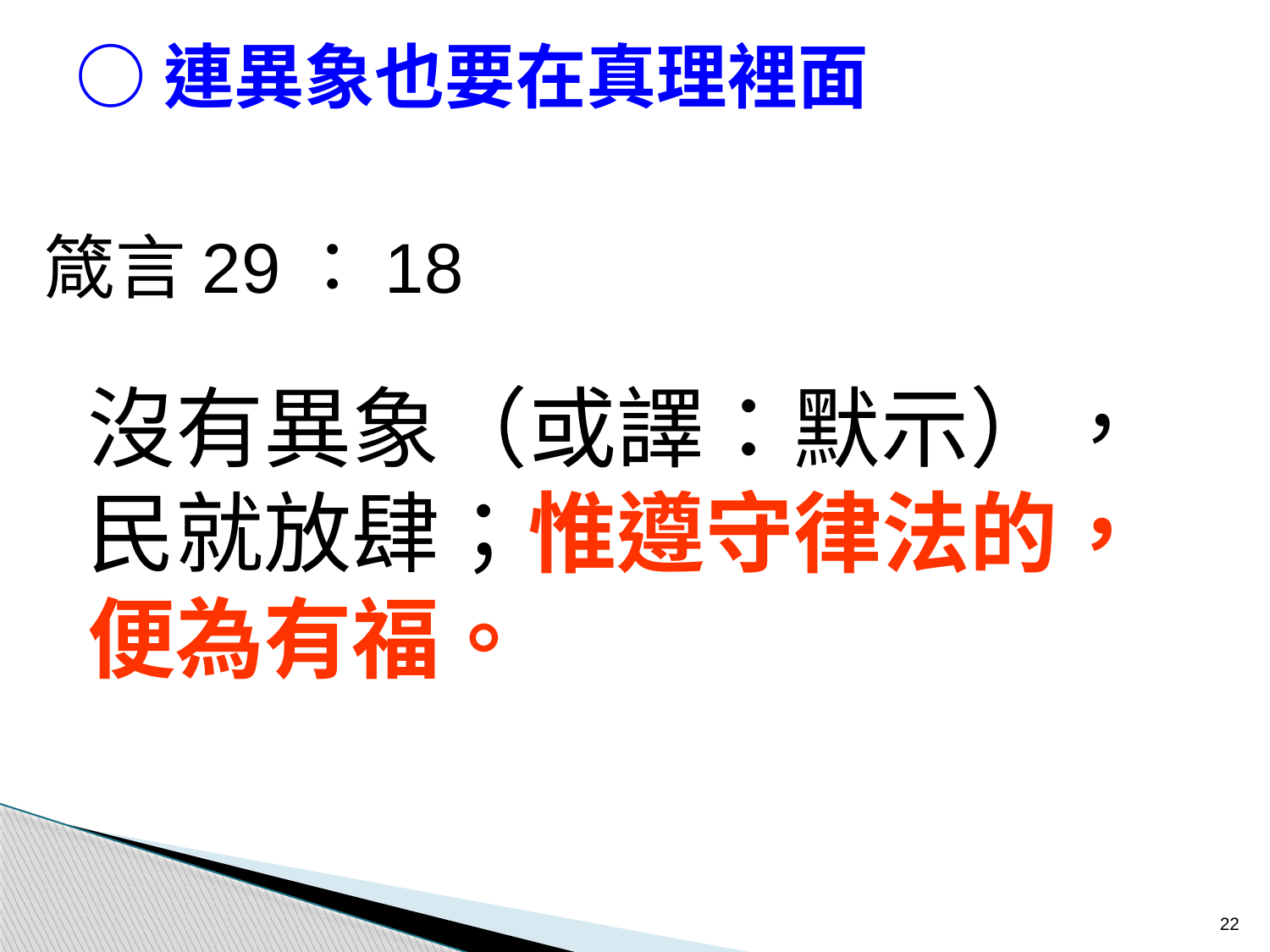

○連異象也要在真理裡面
箴言29：18
沒有異象（或譯：默示），民就放肆；惟遵守律法的，便為有福。
22